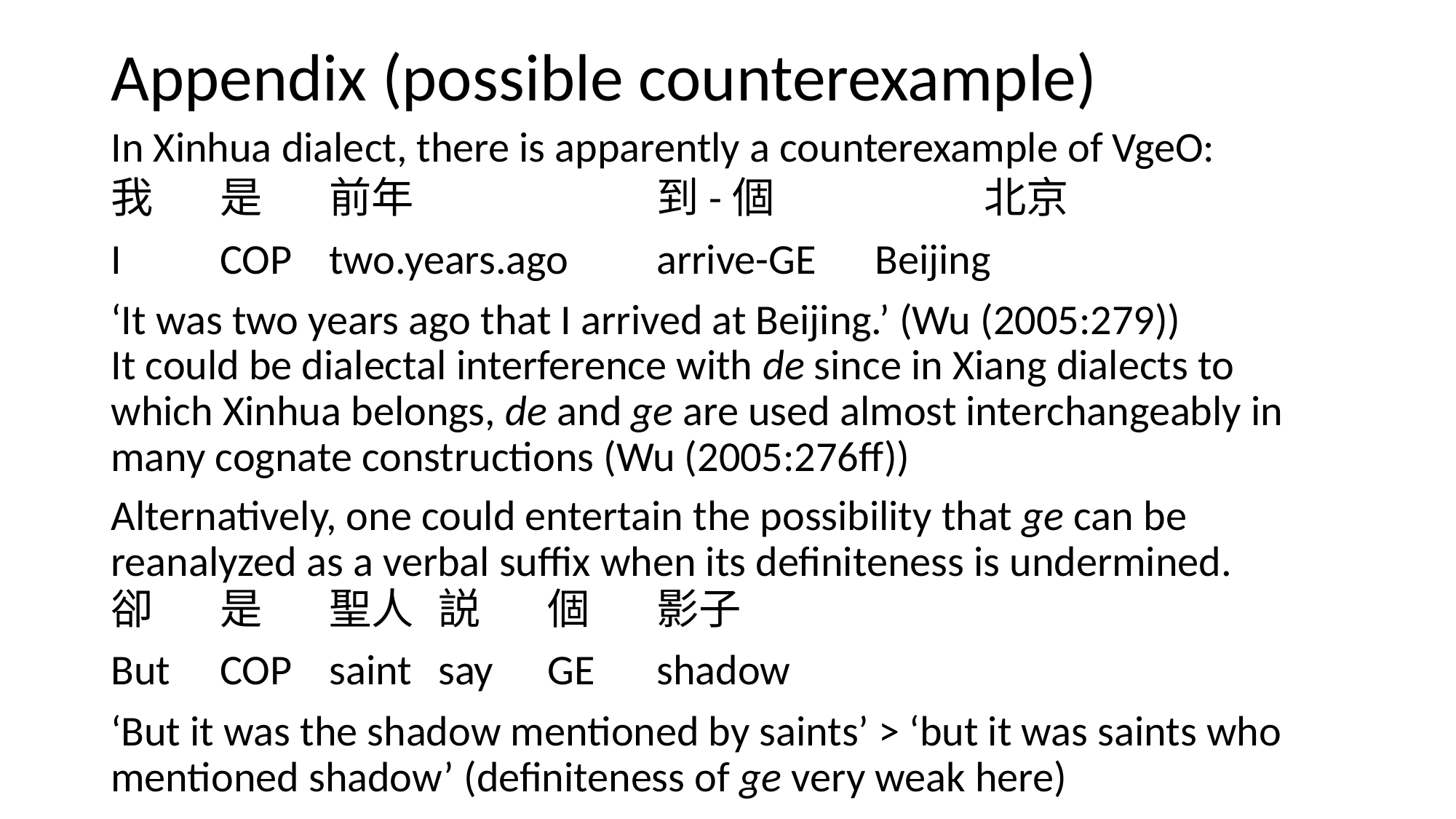

# Appendix (possible counterexample)
In Xinhua dialect, there is apparently a counterexample of VgeO:
我	是	前年			到-個		北京
I	COP	two.years.ago	arrive-GE	Beijing
‘It was two years ago that I arrived at Beijing.’ (Wu (2005:279))
It could be dialectal interference with de since in Xiang dialects to which Xinhua belongs, de and ge are used almost interchangeably in many cognate constructions (Wu (2005:276ff))
Alternatively, one could entertain the possibility that ge can be reanalyzed as a verbal suffix when its definiteness is undermined.
卻	是	聖人	説	個	影子
But	COP	saint	say	GE	shadow
‘But it was the shadow mentioned by saints’ > ‘but it was saints who mentioned shadow’ (definiteness of ge very weak here)